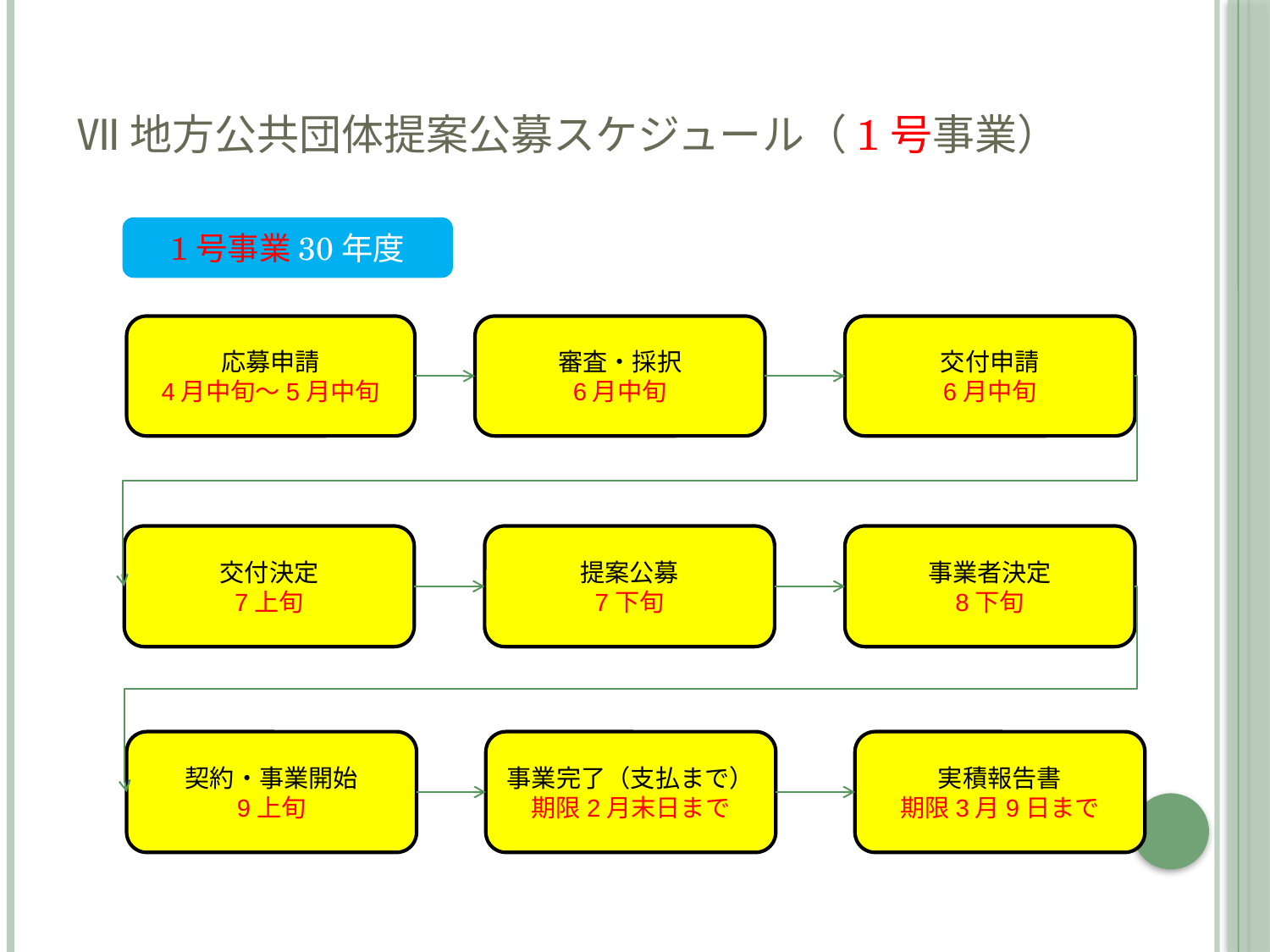

# Ⅶ地方公共団体提案公募スケジュール（1号事業）
1号事業30年度
応募申請
4月中旬～5月中旬
交付申請
6月中旬
審査・採択
6月中旬
提案公募
7下旬
交付決定
7上旬
事業者決定
8下旬
契約・事業開始
9上旬
事業完了（支払まで）
期限2月末日まで
実積報告書
期限3月9日まで